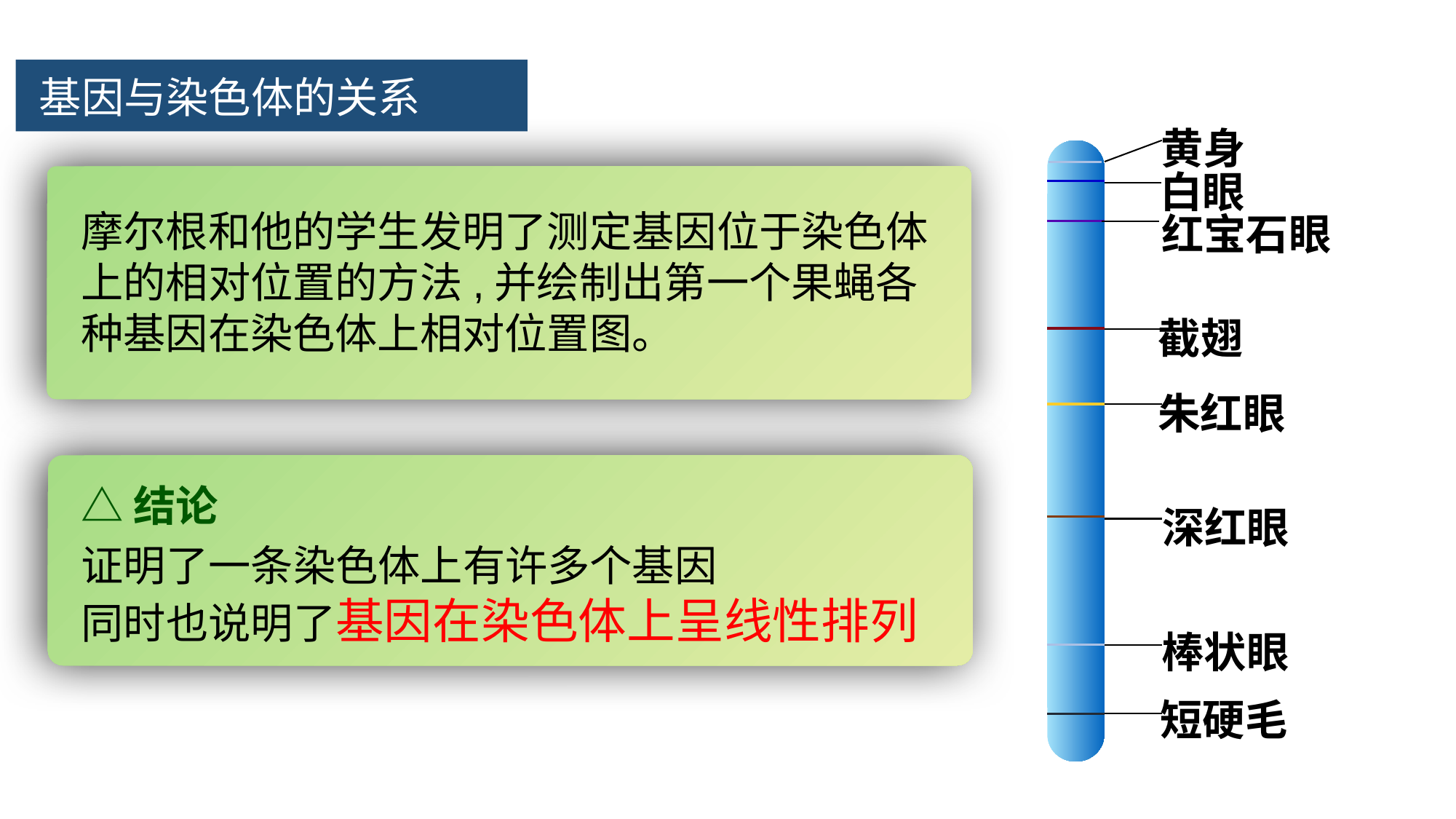

基因与染色体的关系

基因与染色体的关系
黄身

白眼
红宝石眼
截翅
朱红眼
深红眼
棒状眼
短硬毛

摩尔根和他的学生发明了测定基因位于染色体上的相对位置的方法,并绘制出第一个果蝇各种基因在染色体上相对位置图。

△结论
证明了一条染色体上有许多个基因
同时也说明了基因在染色体上呈线性排列